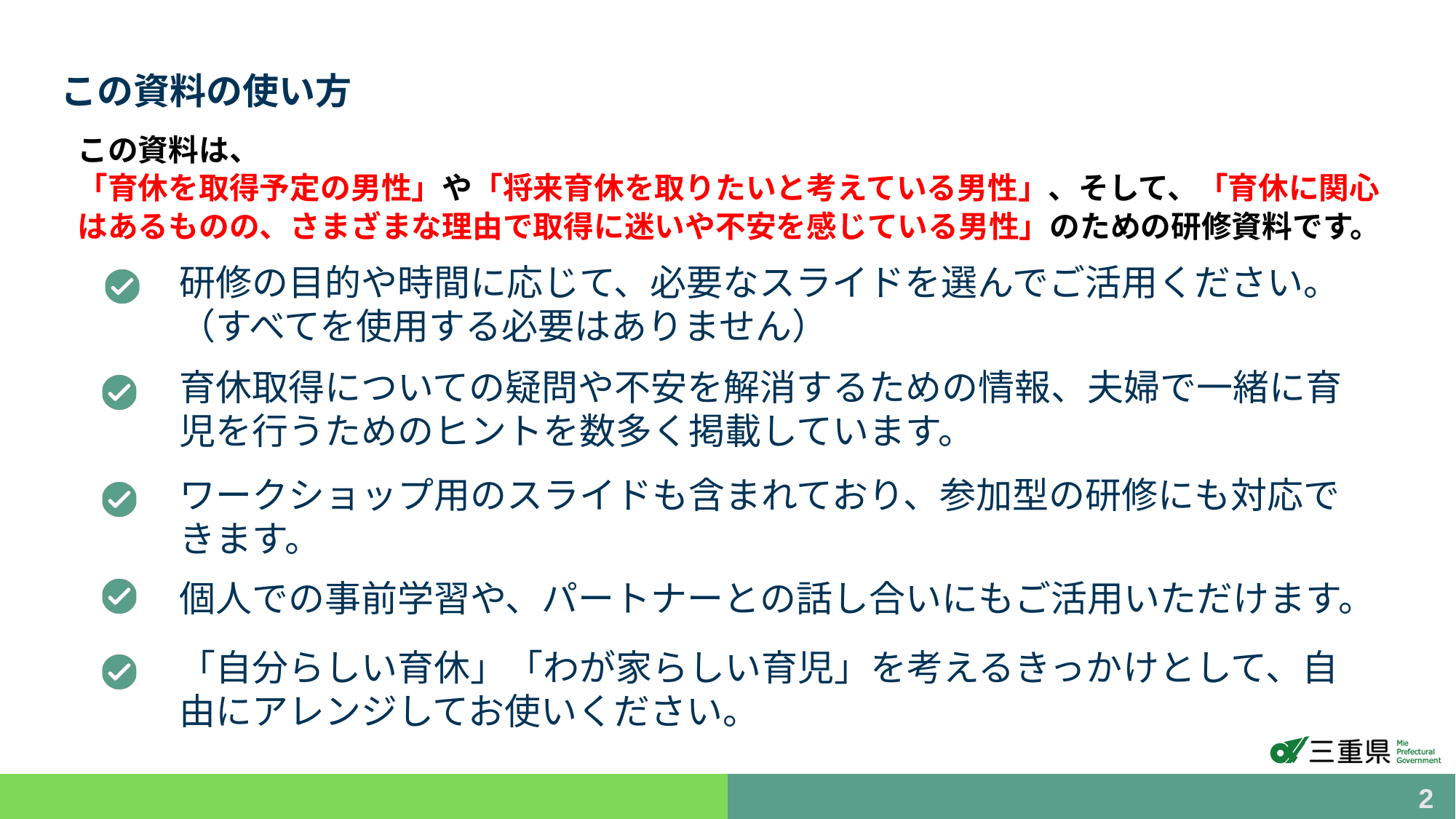

この資料の使い方
この資料は、
「育休を取得予定の男性」や「将来育休を取りたいと考えている男性」、そして、「育休に関心はあるものの、さまざまな理由で取得に迷いや不安を感じている男性」のための研修資料です。
研修の目的や時間に応じて、必要なスライドを選んでご活用ください。
（すべてを使用する必要はありません）

育休取得についての疑問や不安を解消するための情報、夫婦で一緒に育児を行うためのヒントを数多く掲載しています。

ワークショップ用のスライドも含まれており、参加型の研修にも対応できます。

個人での事前学習や、パートナーとの話し合いにもご活用いただけます。

「自分らしい育休」「わが家らしい育児」を考えるきっかけとして、自由にアレンジしてお使いください。